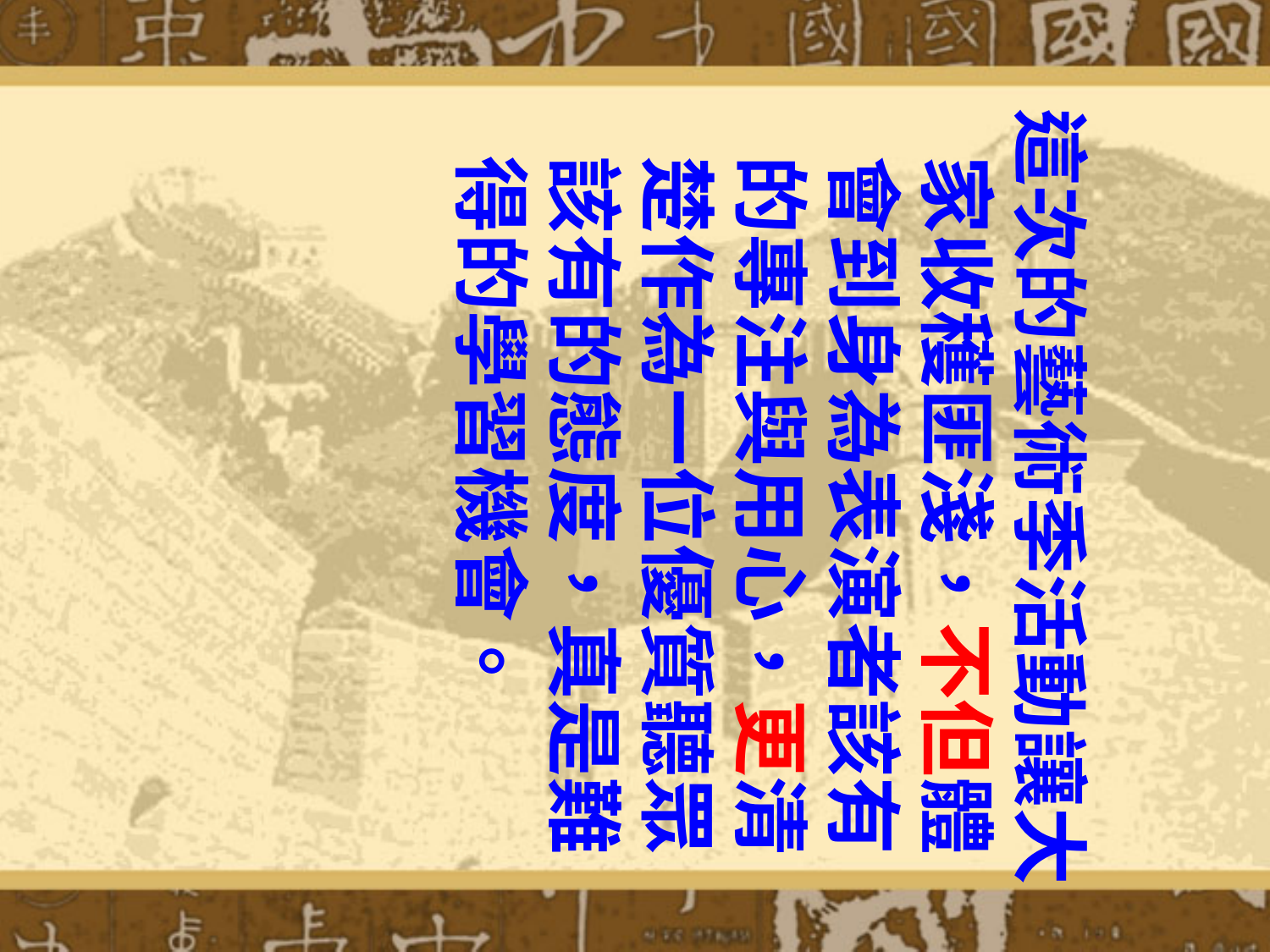

這次的藝術季活動讓大家收穫匪淺，不但體會到身為表演者該有的專注與用心，更清楚作為一位優質聽眾該有的態度，真是難得的學習機會。